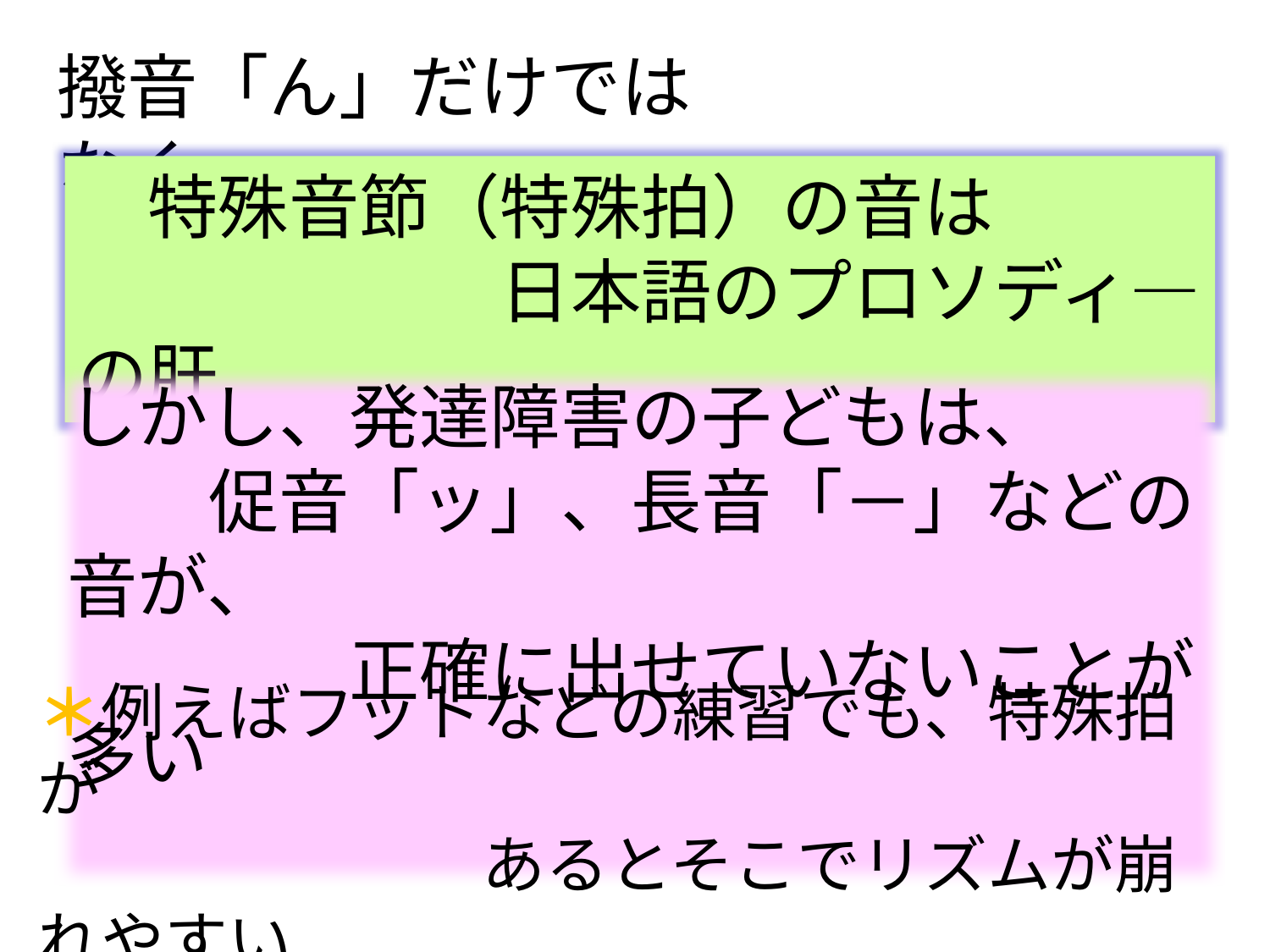

撥音「ん」だけではなく
　特殊音節（特殊拍）の音は
　　　　　　日本語のプロソディ―の肝
しかし、発達障害の子どもは、
　　促音「ッ」、長音「－」などの音が、
　　　　正確に出せていないことが多い
＊例えばフットなどの練習でも、特殊拍が
　　　　　　　あるとそこでリズムが崩れやすい